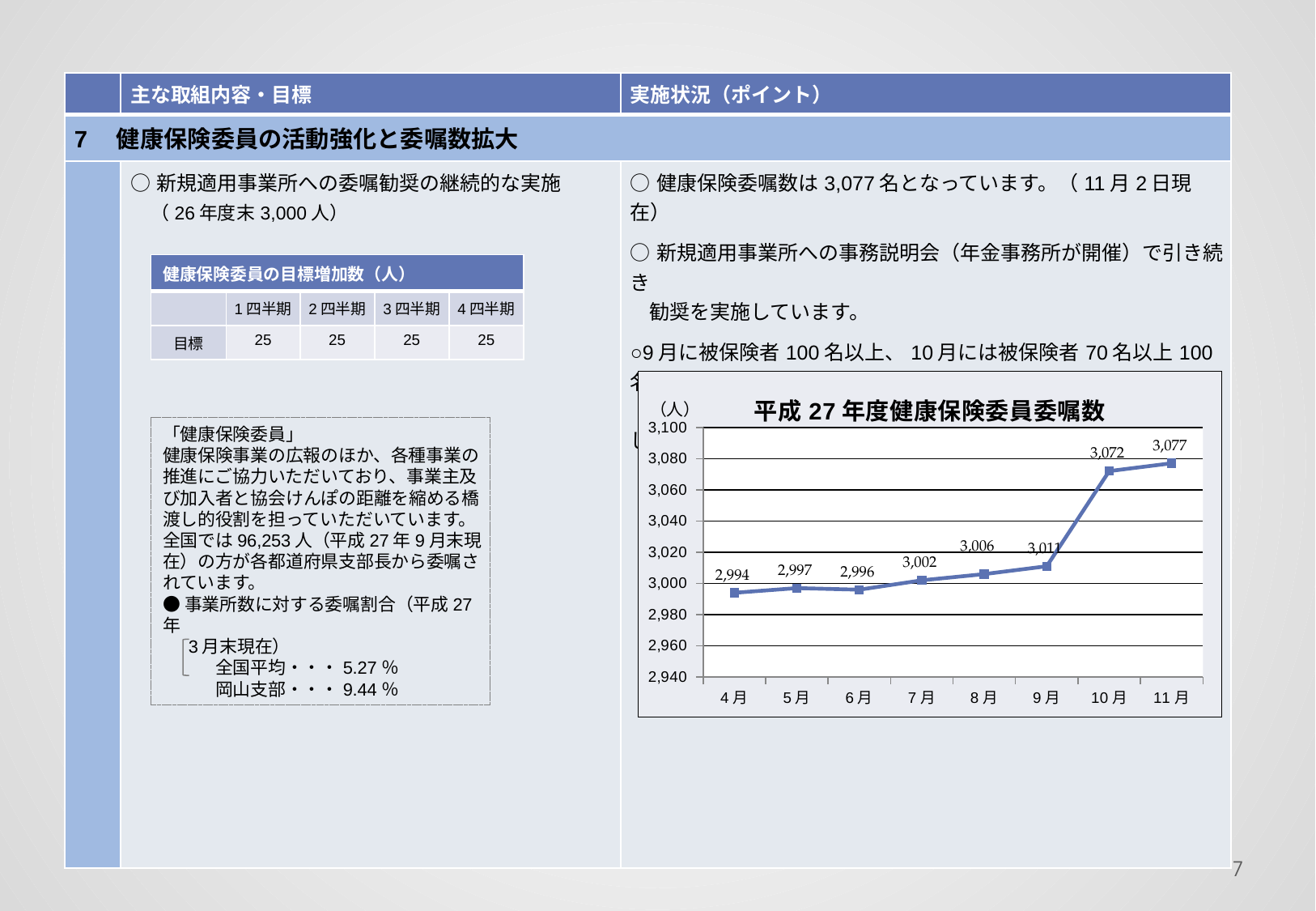

|  | 主な取組内容・目標 | 実施状況（ポイント） |
| --- | --- | --- |
| 7　健康保険委員の活動強化と委嘱数拡大 |  |  |
|  | ○新規適用事業所への委嘱勧奨の継続的な実施 　（26年度末3,000人） | ○健康保険委嘱数は3,077名となっています。（11月2日現在） ○新規適用事業所への事務説明会（年金事務所が開催）で引き続き 勧奨を実施しています。 ○9月に被保険者100名以上、10月には被保険者70名以上100名未 　 満の未委嘱事業所に対して、郵送と電話による勧奨を実施しました。 |
| 健康保険委員の目標増加数（人） |  |  |  |  |
| --- | --- | --- | --- | --- |
|  | 1四半期 | 2四半期 | 3四半期 | 4四半期 |
| 目標 | 25 | 25 | 25 | 25 |

### Chart: 平成27年度健康保険委員委嘱数

| Category |  |
|---|---|
| 4月 | 2994.0 |
| 5月 | 2997.0 |
| 6月 | 2996.0 |
| 7月 | 3002.0 |
| 8月 | 3006.0 |
| 9月 | 3011.0 |
| 10月 | 3072.0 |
| 11月 | 3077.0 |
「健康保険委員」
健康保険事業の広報のほか、各種事業の推進にご協力いただいており、事業主及び加入者と協会けんぽの距離を縮める橋渡し的役割を担っていただいています。
全国では96,253人（平成27年9月末現在）の方が各都道府県支部長から委嘱されています。
●事業所数に対する委嘱割合（平成27年
　 3月末現在）
　　　全国平均・・・5.27％
　　　岡山支部・・・9.44％

7